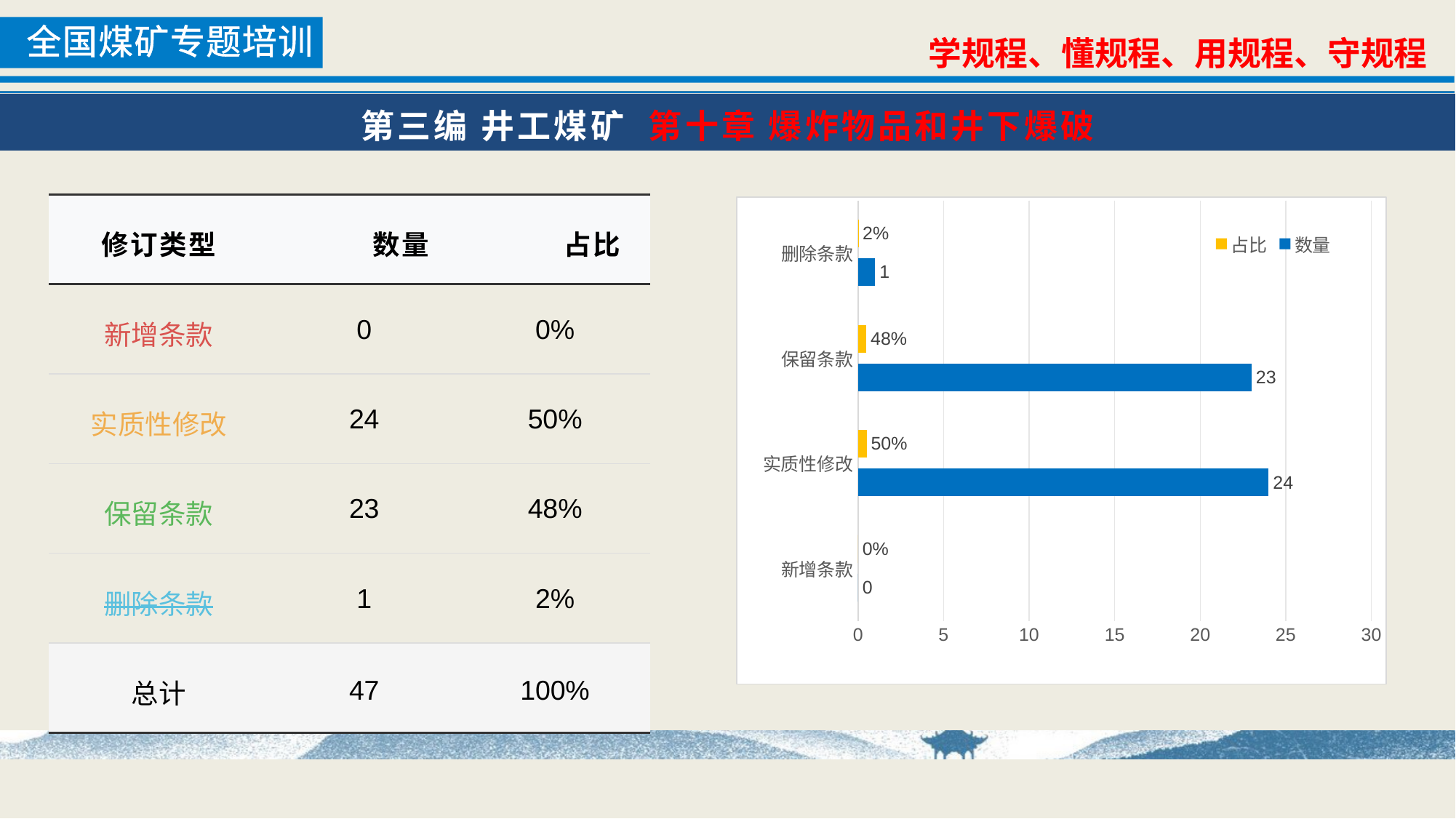

第三编 井工煤矿  第十章 爆炸物品和井下爆破
| 修订类型 | 数量 | 占比 |
| --- | --- | --- |
| 新增条款 | 0 | 0% |
| 实质性修改 | 24 | 50% |
| 保留条款 | 23 | 48% |
| 删除条款 | 1 | 2% |
| 总计 | 47 | 100% |

### Chart

| Category | 数量 | 占比 |
|---|---|---|
| 新增条款 | 0.0 | 0.0 |
| 实质性修改 | 24.0 | 0.5 |
| 保留条款 | 23.0 | 0.479166666666667 |
| 删除条款 | 1.0 | 0.0208333333333333 |
35